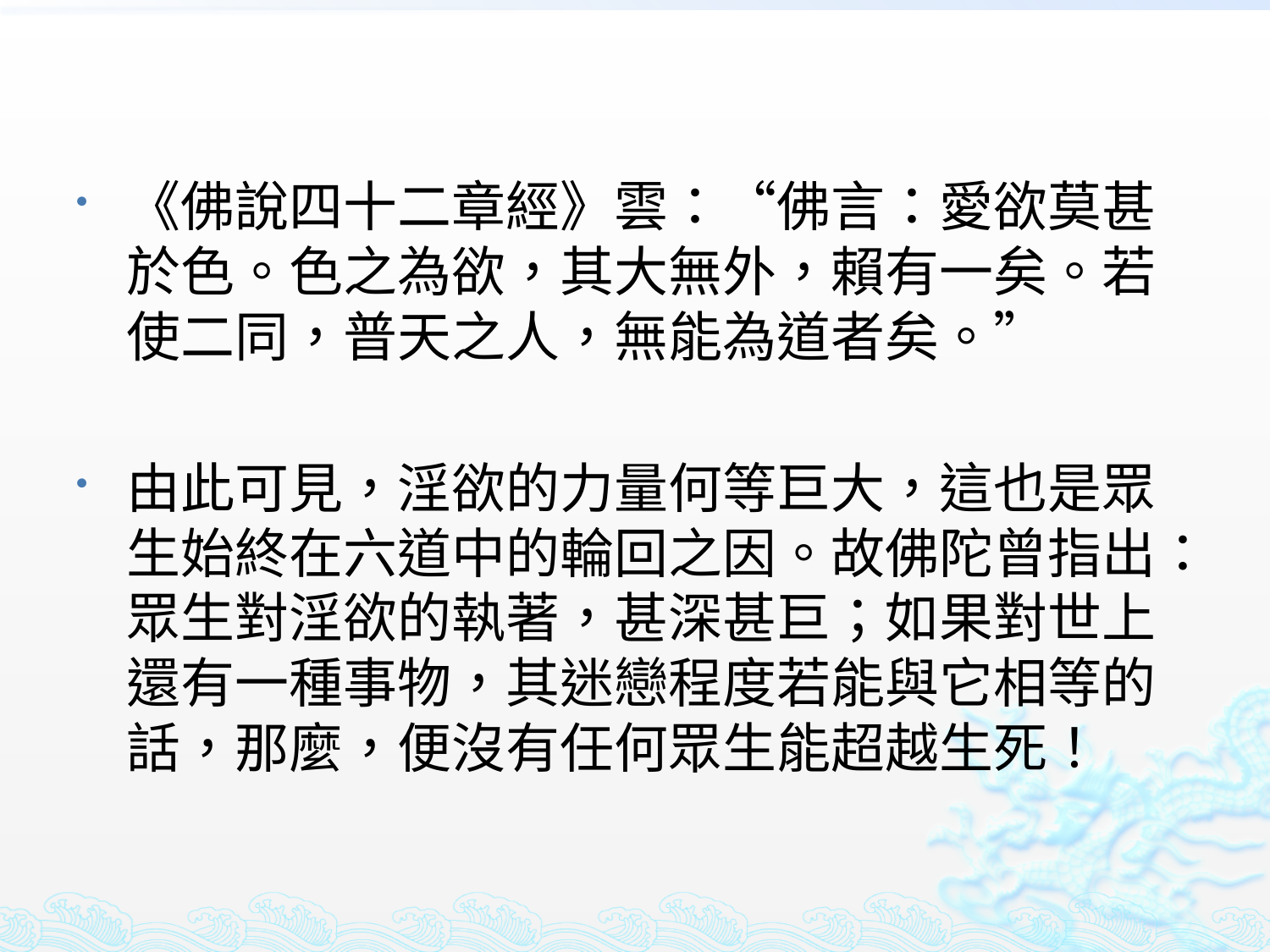

《佛說四十二章經》雲：“佛言：愛欲莫甚於色。色之為欲，其大無外，賴有一矣。若使二同，普天之人，無能為道者矣。”

由此可見，淫欲的力量何等巨大，這也是眾生始終在六道中的輪回之因。故佛陀曾指出：眾生對淫欲的執著，甚深甚巨；如果對世上還有一種事物，其迷戀程度若能與它相等的話，那麼，便沒有任何眾生能超越生死！